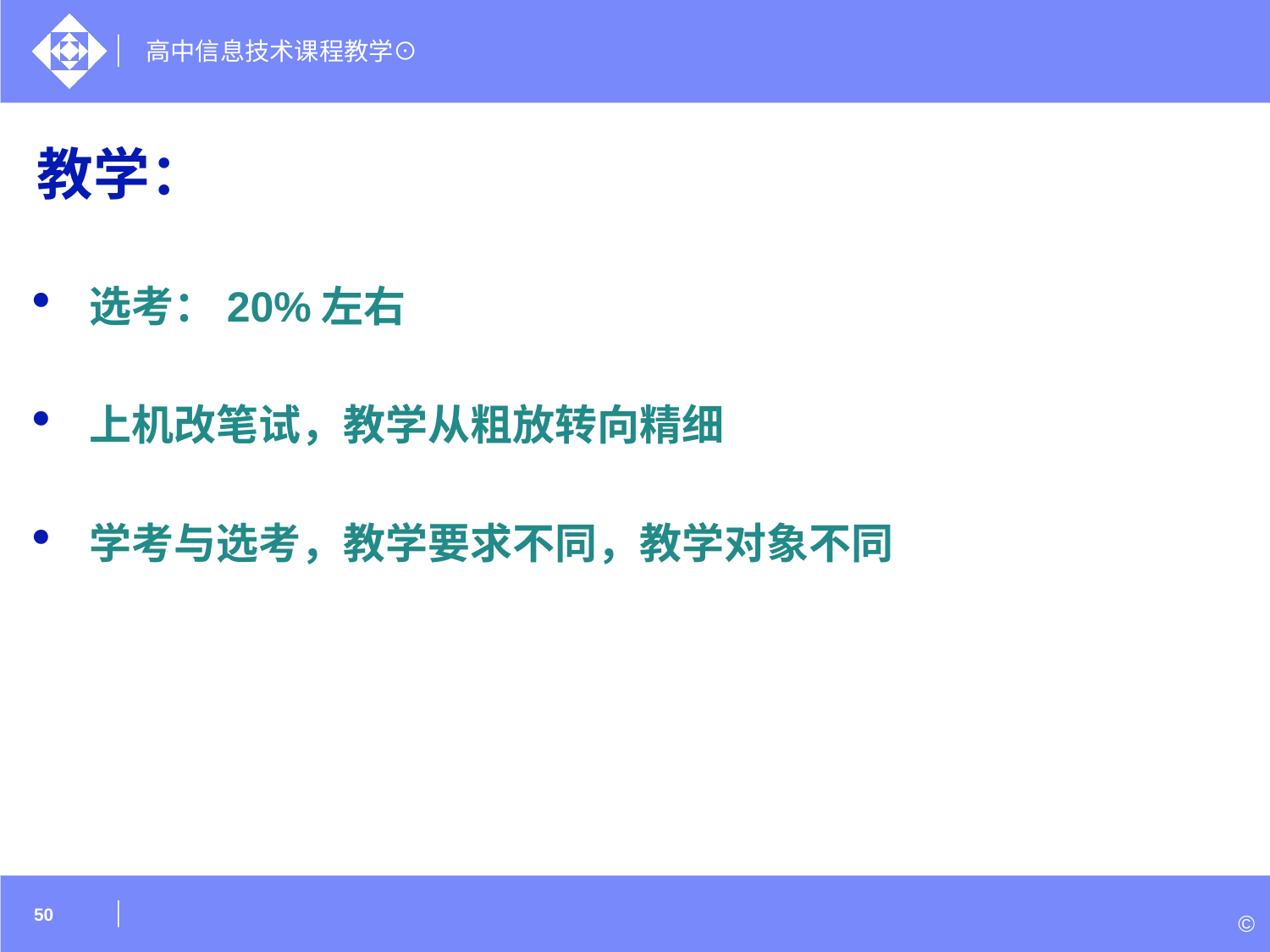

# 教学：
选考：20%左右

上机改笔试，教学从粗放转向精细

学考与选考，教学要求不同，教学对象不同
50